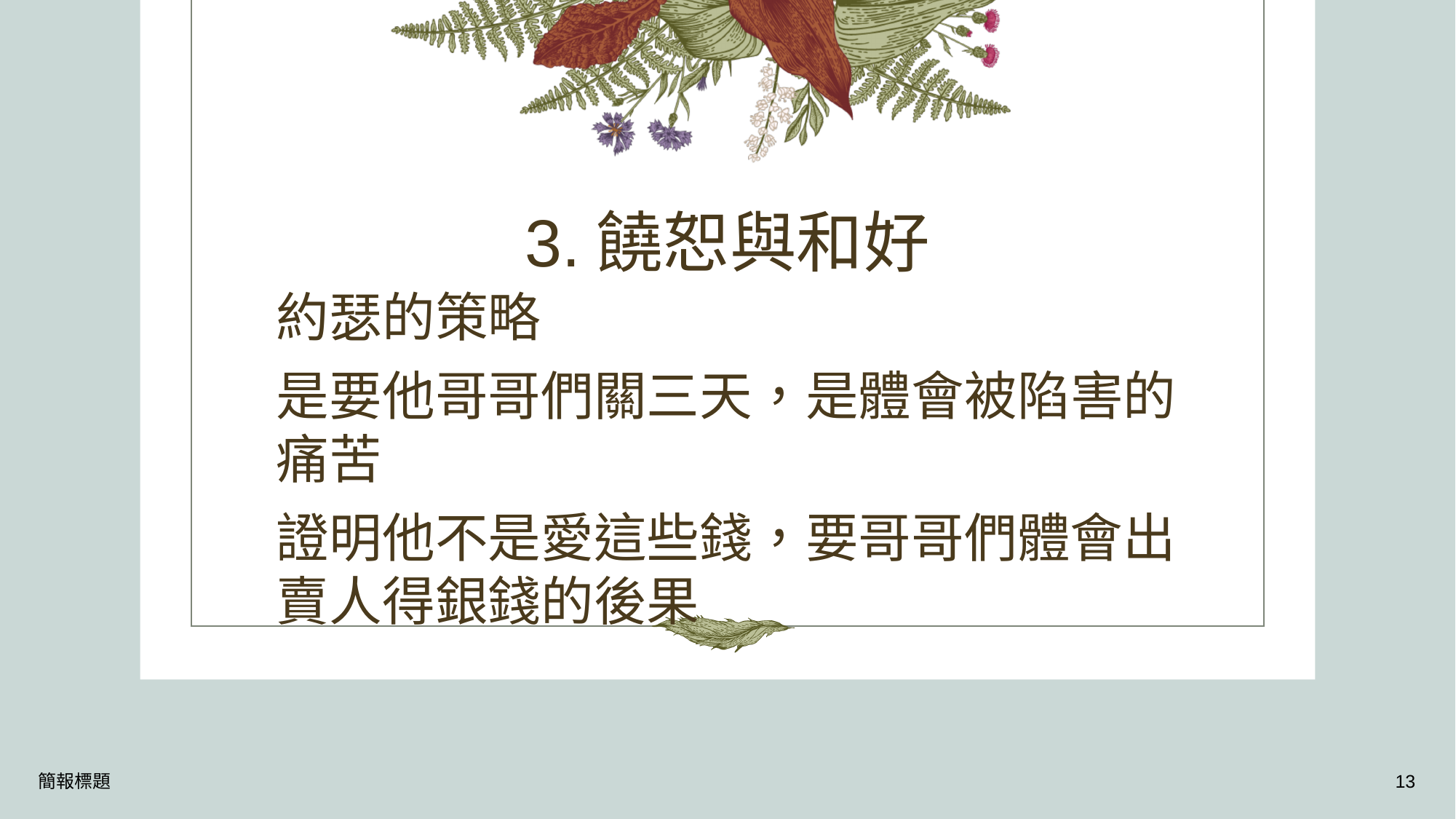

# 3.饒恕與和好
約瑟的策略
是要他哥哥們關三天，是體會被陷害的痛苦
證明他不是愛這些錢，要哥哥們體會出賣人得銀錢的後果

簡報標題
13